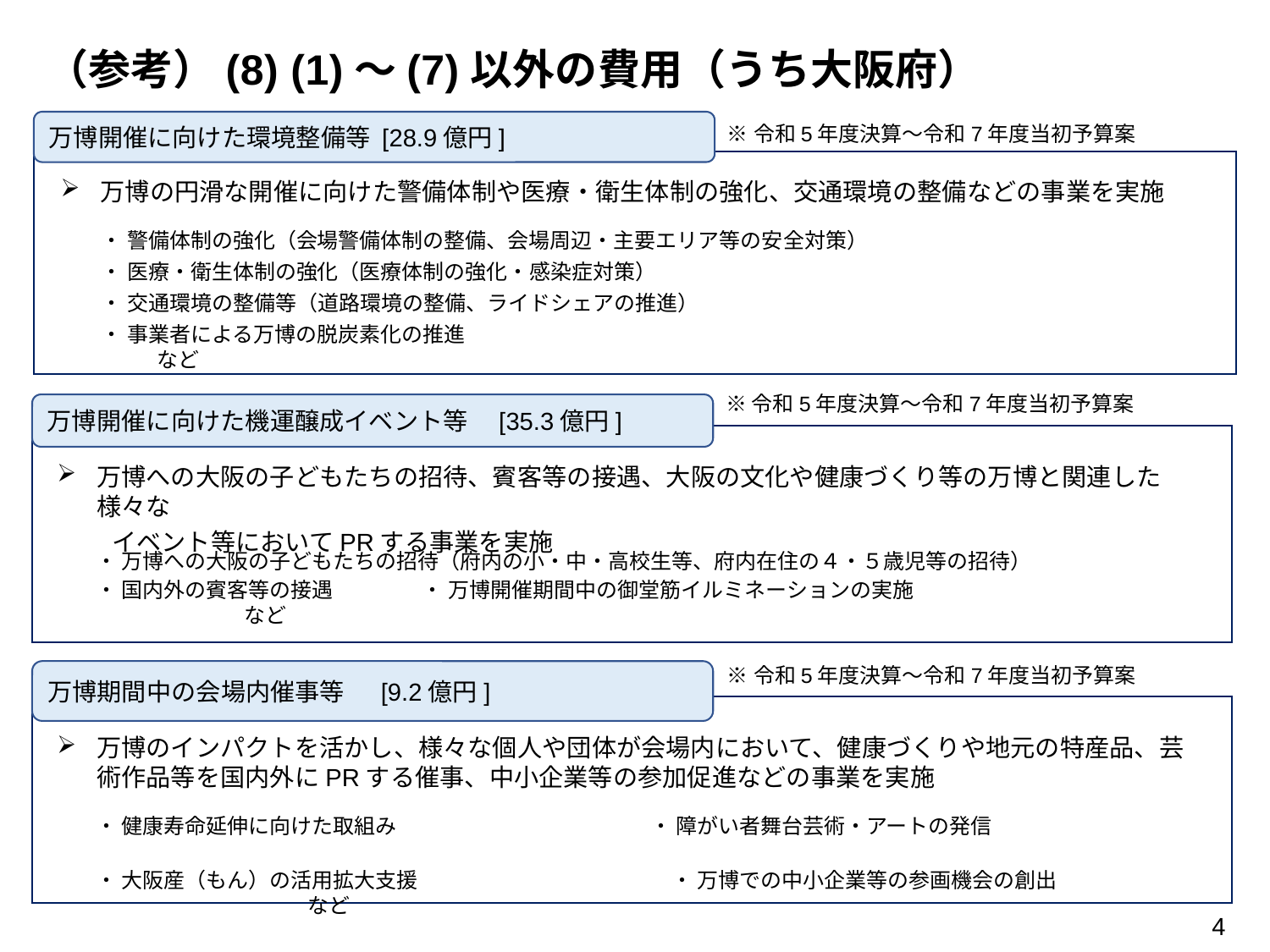

（参考）(8) (1)～(7)以外の費用（うち大阪府）
万博開催に向けた環境整備等 [28.9億円]
※令和5年度決算～令和7年度当初予算案

万博の円滑な開催に向けた警備体制や医療・衛生体制の強化、交通環境の整備などの事業を実施
・ 警備体制の強化（会場警備体制の整備、会場周辺・主要エリア等の安全対策）
・ 医療・衛生体制の強化（医療体制の強化・感染症対策）
・ 交通環境の整備等（道路環境の整備、ライドシェアの推進）
・ 事業者による万博の脱炭素化の推進　                           　　　　　　　　　　　　　　　　　　　　　　　　　　　　　                   など

※令和5年度決算～令和7年度当初予算案

万博開催に向けた機運醸成イベント等　[35.3億円]

万博への大阪の子どもたちの招待、賓客等の接遇、大阪の文化や健康づくり等の万博と関連した様々な
　　 イベント等においてPRする事業を実施

・ 万博への大阪の子どもたちの招待（府内の小・中・高校生等、府内在住の４・５歳児等の招待）
・ 国内外の賓客等の接遇　　　 　・ 万博開催期間中の御堂筋イルミネーションの実施　　　　　　　　　　　　　　　　　　　　　　　など
※令和5年度決算～令和7年度当初予算案

万博期間中の会場内催事等　 [9.2億円]

万博のインパクトを活かし、様々な個人や団体が会場内において、健康づくりや地元の特産品、芸術作品等を国内外にPRする催事、中小企業等の参加促進などの事業を実施
・ 健康寿命延伸に向けた取組み　　　　　　　　　　　　・ 障がい者舞台芸術・アートの発信
・ 大阪産（もん）の活用拡大支援　　　　　　　　　　　　・ 万博での中小企業等の参画機会の創出　　　　　　　　　　　　　　　　　など
4